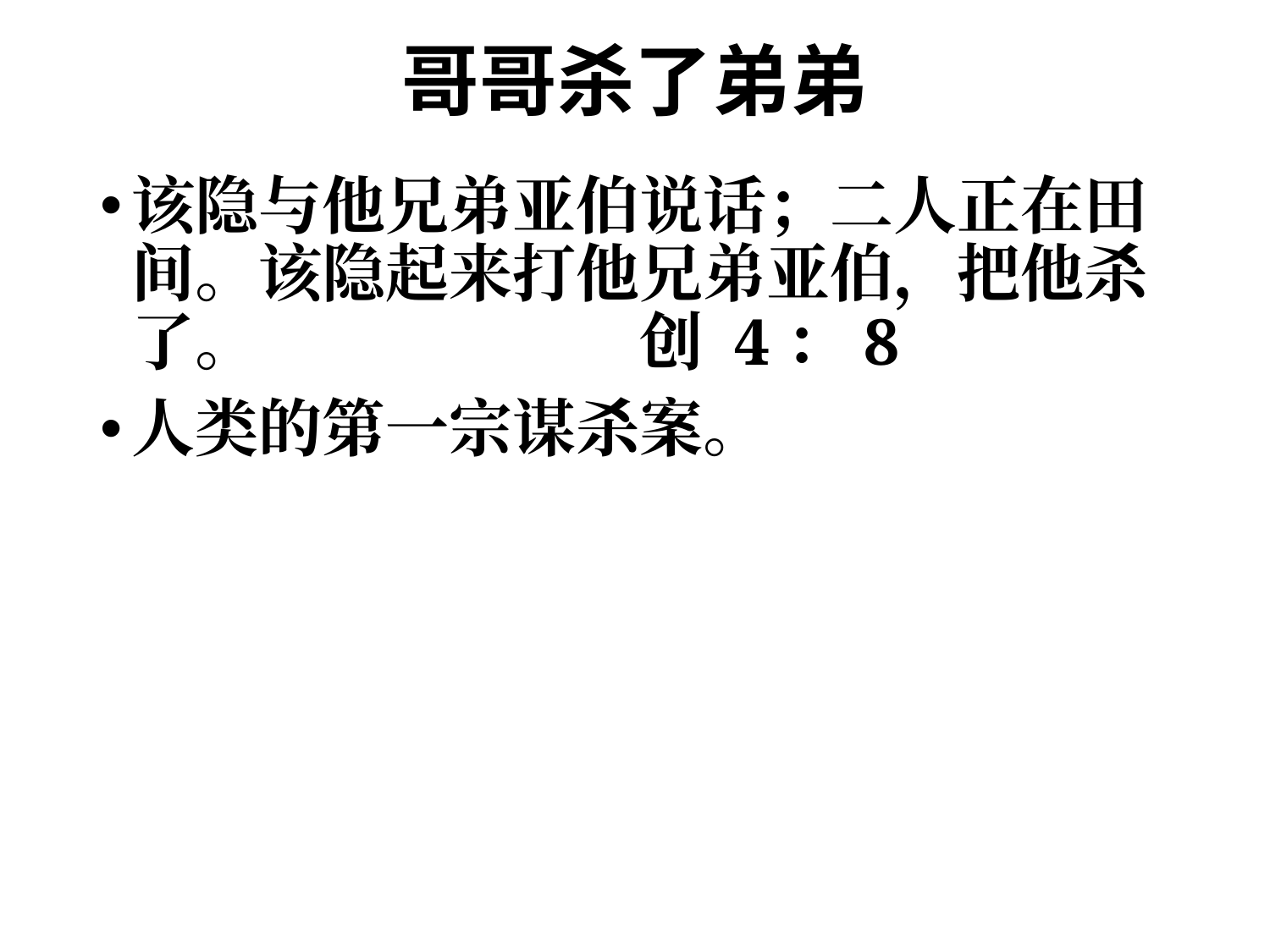

# 哥哥杀了弟弟
该隐与他兄弟亚伯说话；二人正在田间。该隐起来打他兄弟亚伯，把他杀了。			创 4：8
人类的第一宗谋杀案。